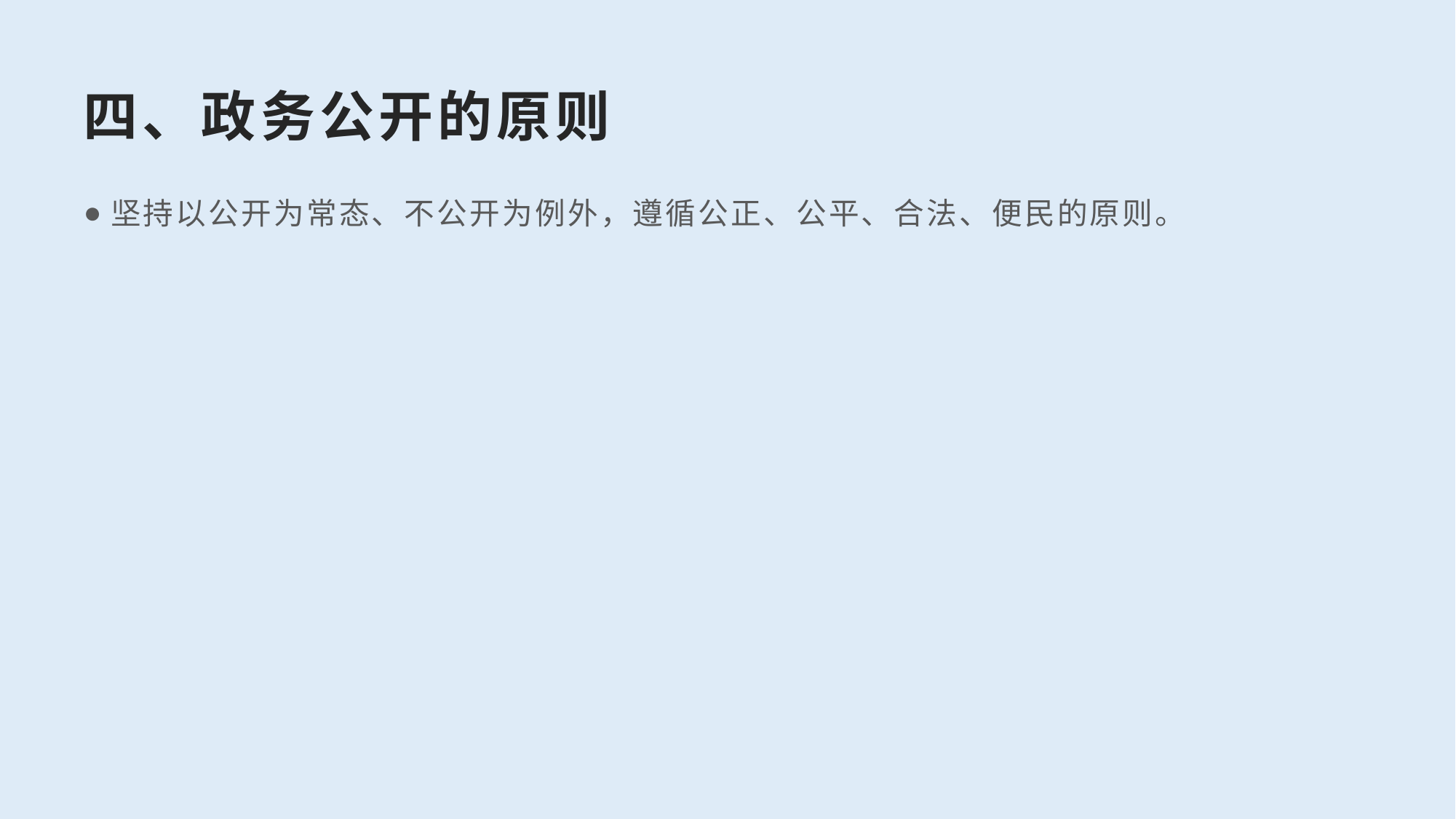

# 四、政务公开的原则
坚持以公开为常态、不公开为例外，遵循公正、公平、合法、便民的原则。